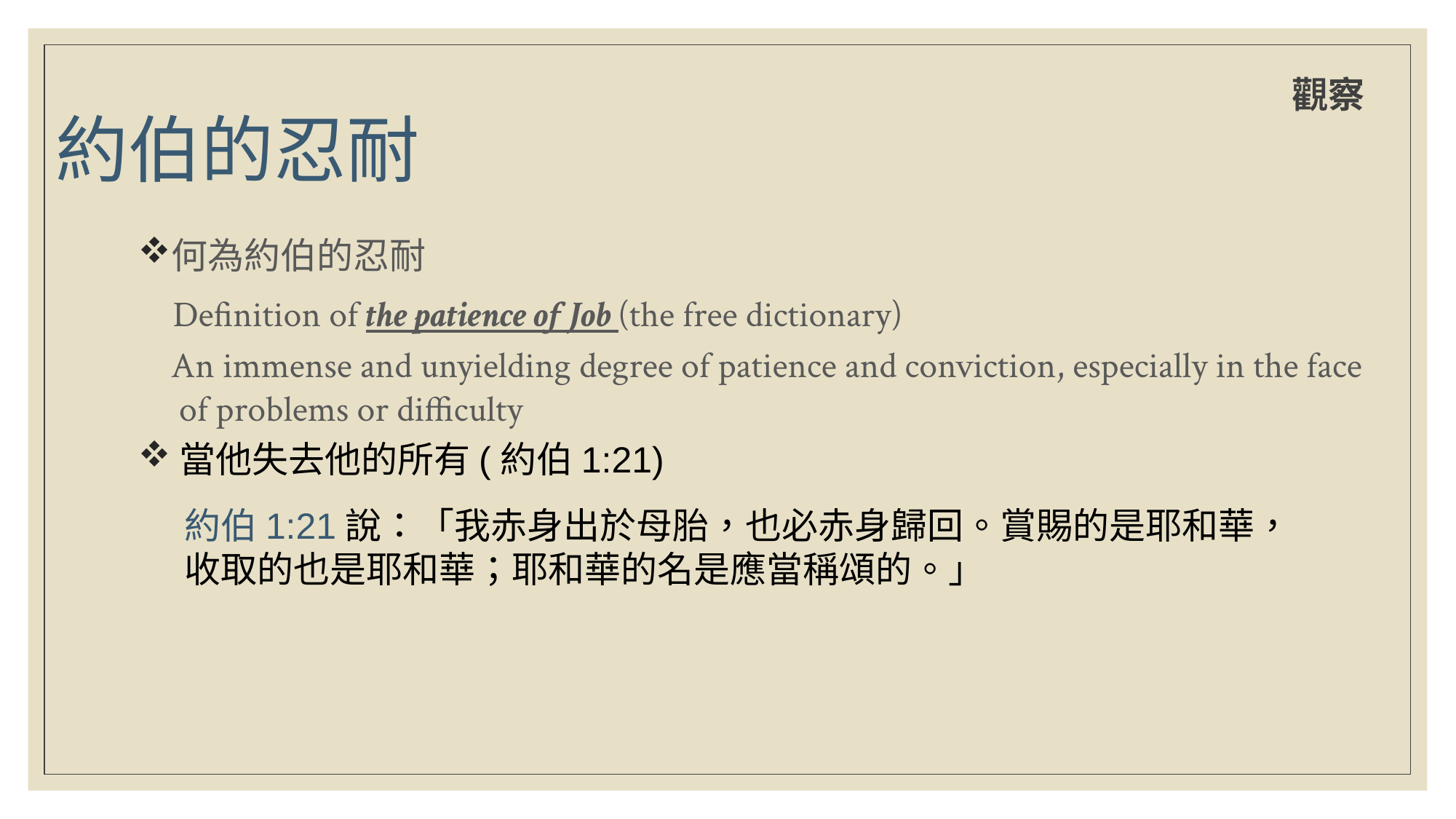

# 約伯的忍耐
觀察
何為約伯的忍耐
Definition of the patience of Job (the free dictionary)
An immense and unyielding degree of patience and conviction, especially in the face of problems or difficulty
當他失去他的所有(約伯1:21)

約伯1:21說：「我赤身出於母胎，也必赤身歸回。賞賜的是耶和華，收取的也是耶和華；耶和華的名是應當稱頌的。」